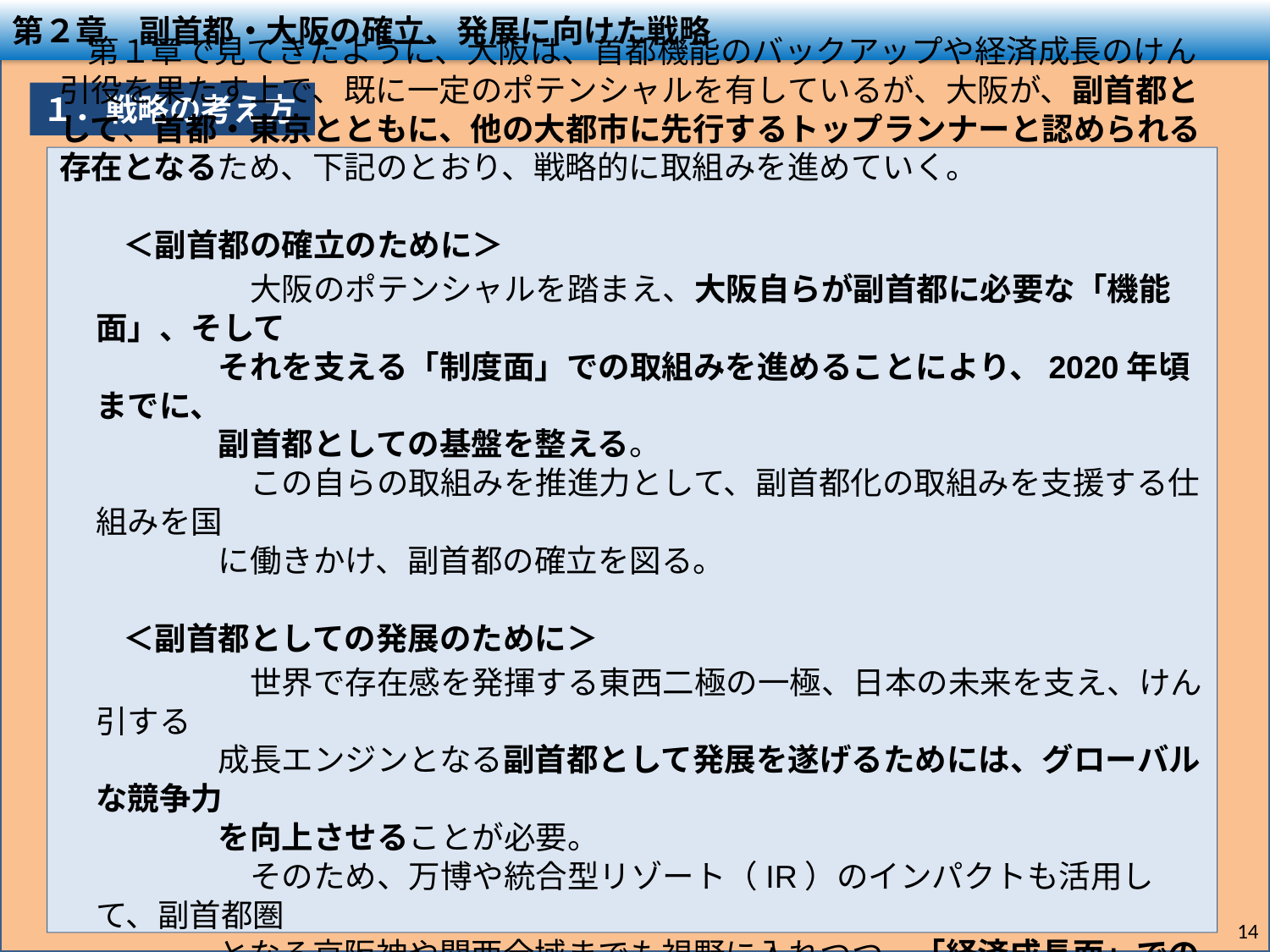

第２章　副首都・大阪の確立、発展に向けた戦略
１．戦略の考え方
　第１章で見てきたように、大阪は、首都機能のバックアップや経済成長のけん引役を果たす上で、既に一定のポテンシャルを有しているが、大阪が、副首都として、首都・東京とともに、他の大都市に先行するトップランナーと認められる存在となるため、下記のとおり、戦略的に取組みを進めていく。

　　＜副首都の確立のために＞
　　　　　　大阪のポテンシャルを踏まえ、大阪自らが副首都に必要な「機能面」、そして
　　　　　それを支える「制度面」での取組みを進めることにより、2020年頃までに、
　　　　　副首都としての基盤を整える。
　　　　　　この自らの取組みを推進力として、副首都化の取組みを支援する仕組みを国
　　　　　に働きかけ、副首都の確立を図る。

　　＜副首都としての発展のために＞
　　　　　　世界で存在感を発揮する東西二極の一極、日本の未来を支え、けん引する
　　　　　成長エンジンとなる副首都として発展を遂げるためには、グローバルな競争力
　　　　　を向上させることが必要。
　　　　　　そのため、万博や統合型リゾート（IR）のインパクトも活用して、副首都圏
　　　　　となる京阪神や関西全域までも視野に入れつつ、「経済成長面」での取組みを
　　　　　並行して進めていく。
14